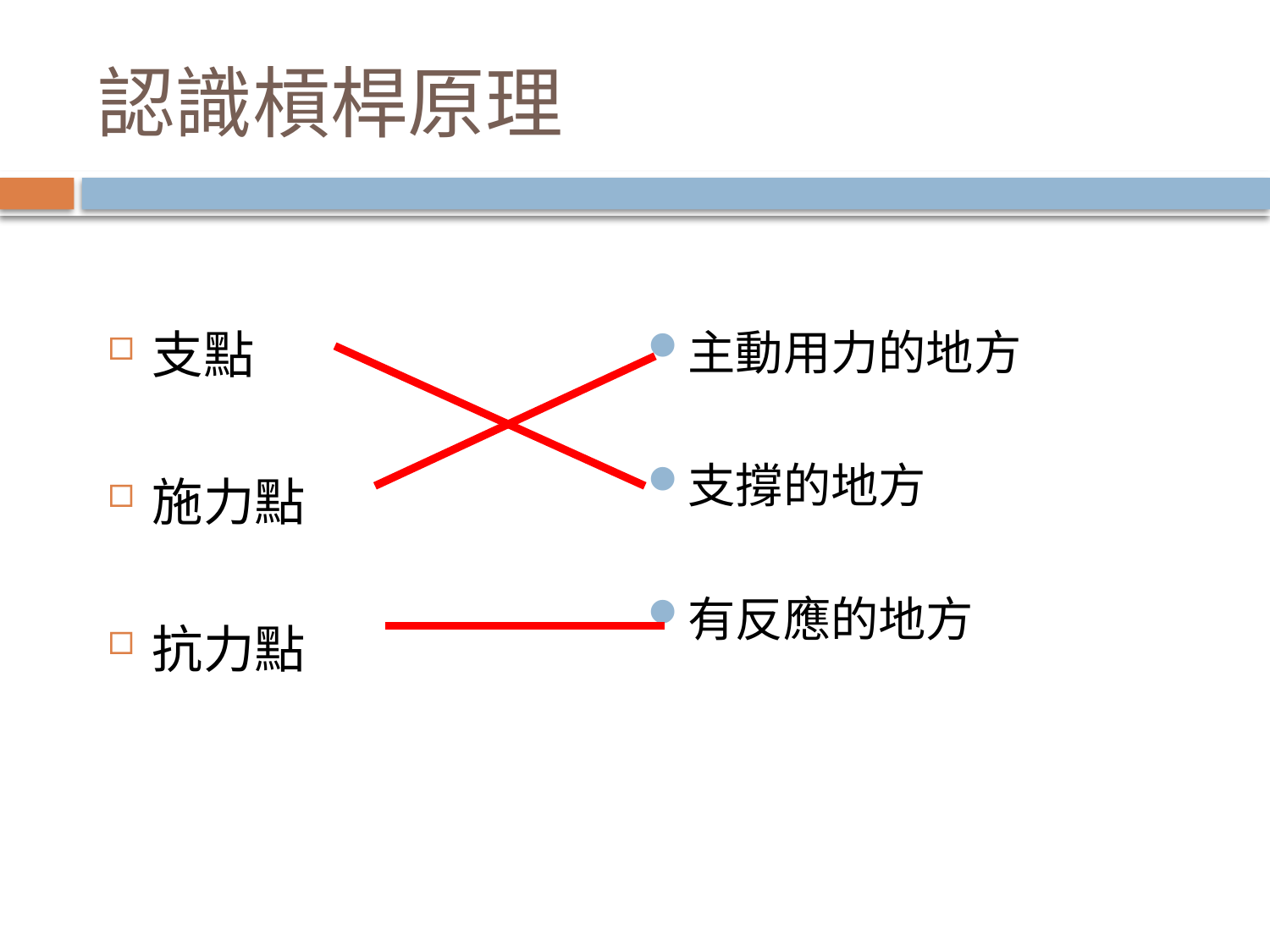

# 認識槓桿原理
支點

施力點

抗力點
主動用力的地方

支撐的地方

有反應的地方